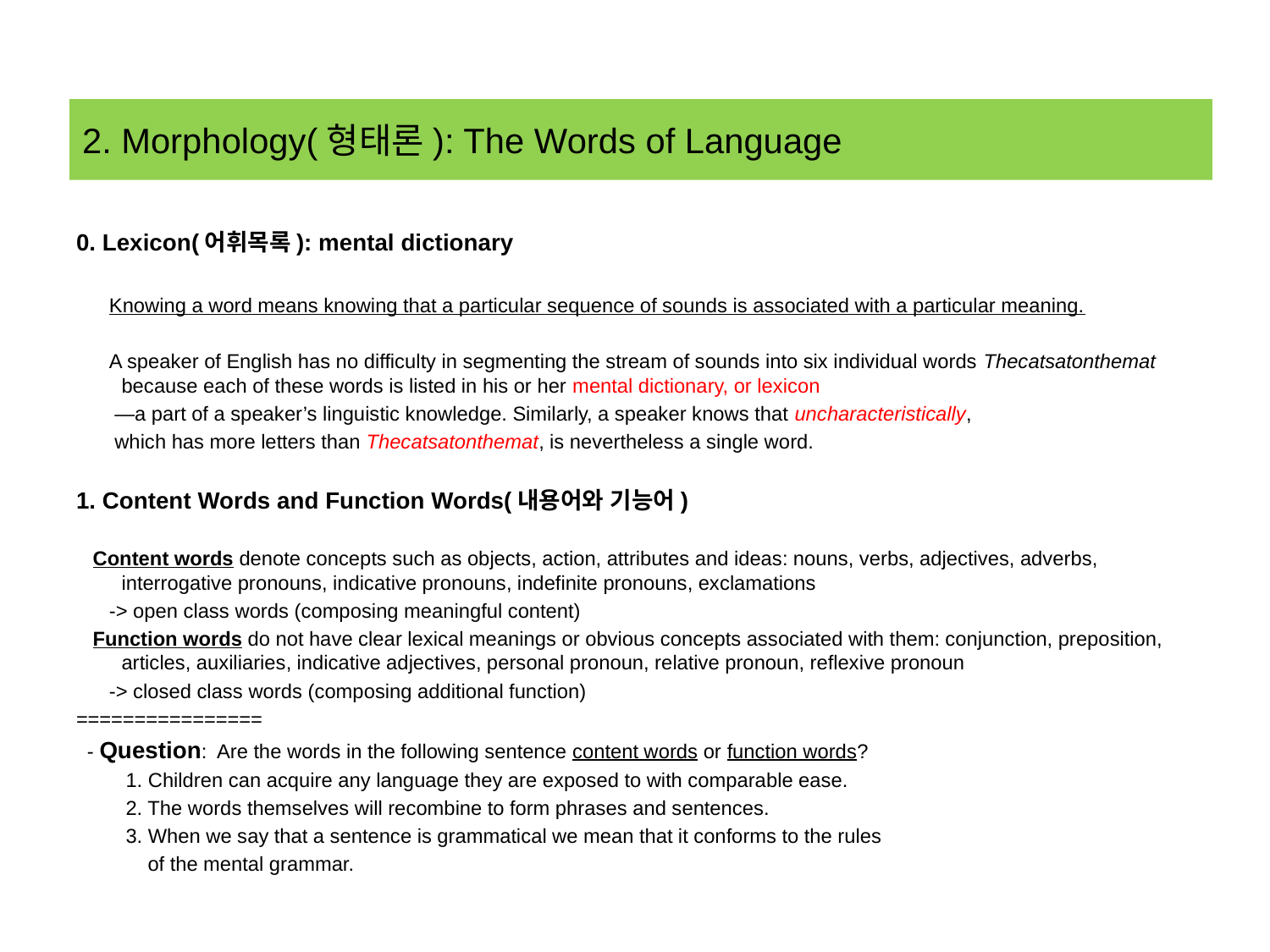

# 2. Morphology(형태론): The Words of Language

0. Lexicon(어휘목록): mental dictionary

      Knowing a word means knowing that a particular sequence of sounds is associated with a particular meaning.

      A speaker of English has no difficulty in segmenting the stream of sounds into six individual words Thecatsatonthemat  because each of these words is listed in his or her mental dictionary, or lexicon
       —a part of a speaker’s linguistic knowledge. Similarly, a speaker knows that uncharacteristically,
       which has more letters than Thecatsatonthemat, is nevertheless a single word.

1. Content Words and Function Words(내용어와 기능어)

   Content words denote concepts such as objects, action, attributes and ideas: nouns, verbs, adjectives, adverbs, interrogative pronouns, indicative pronouns, indefinite pronouns, exclamations
      -> open class words (composing meaningful content)
   Function words do not have clear lexical meanings or obvious concepts associated with them: conjunction, preposition, articles, auxiliaries, indicative adjectives, personal pronoun, relative pronoun, reflexive pronoun
      -> closed class words (composing additional function)
================
  - Question:  Are the words in the following sentence content words or function words?
         1. Children can acquire any language they are exposed to with comparable ease.
         2. The words themselves will recombine to form phrases and sentences.
         3. When we say that a sentence is grammatical we mean that it conforms to the rules
             of the mental grammar.